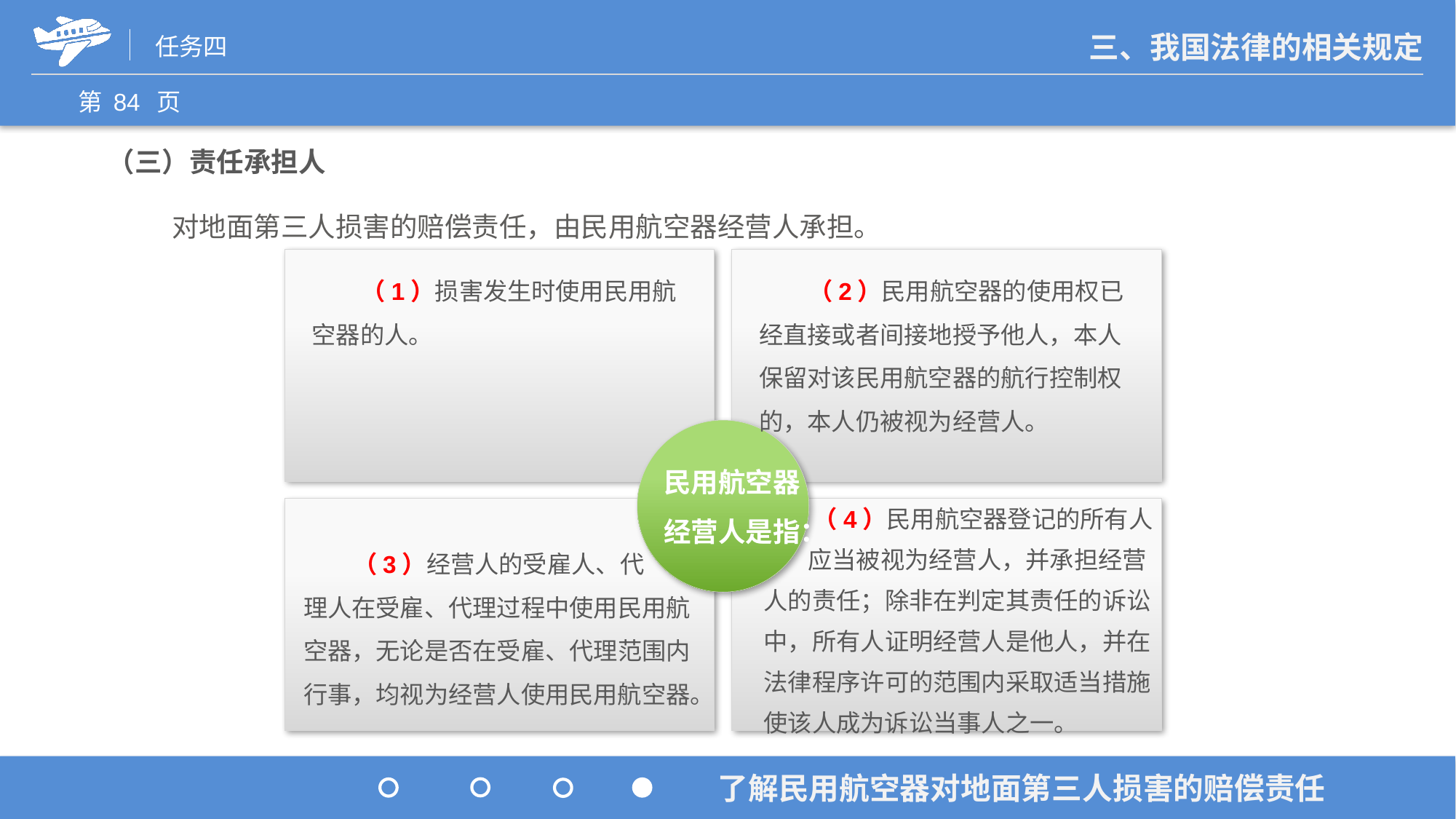

（三）责任承担人
        对地面第三人损害的赔偿责任，由民用航空器经营人承担。

        （1）损害发生时使用民用航空器的人。
        （2）民用航空器的使用权已经直接或者间接地授予他人，本人保留对该民用航空器的航行控制权的，本人仍被视为经营人。

民用航空器经营人是指：
        （4）民用航空器登记的所有人
       应当被视为经营人，并承担经营人的责任；除非在判定其责任的诉讼中，所有人证明经营人是他人，并在法律程序许可的范围内采取适当措施使该人成为诉讼当事人之一。

        （3）经营人的受雇人、代
理人在受雇、代理过程中使用民用航空器，无论是否在受雇、代理范围内行事，均视为经营人使用民用航空器。